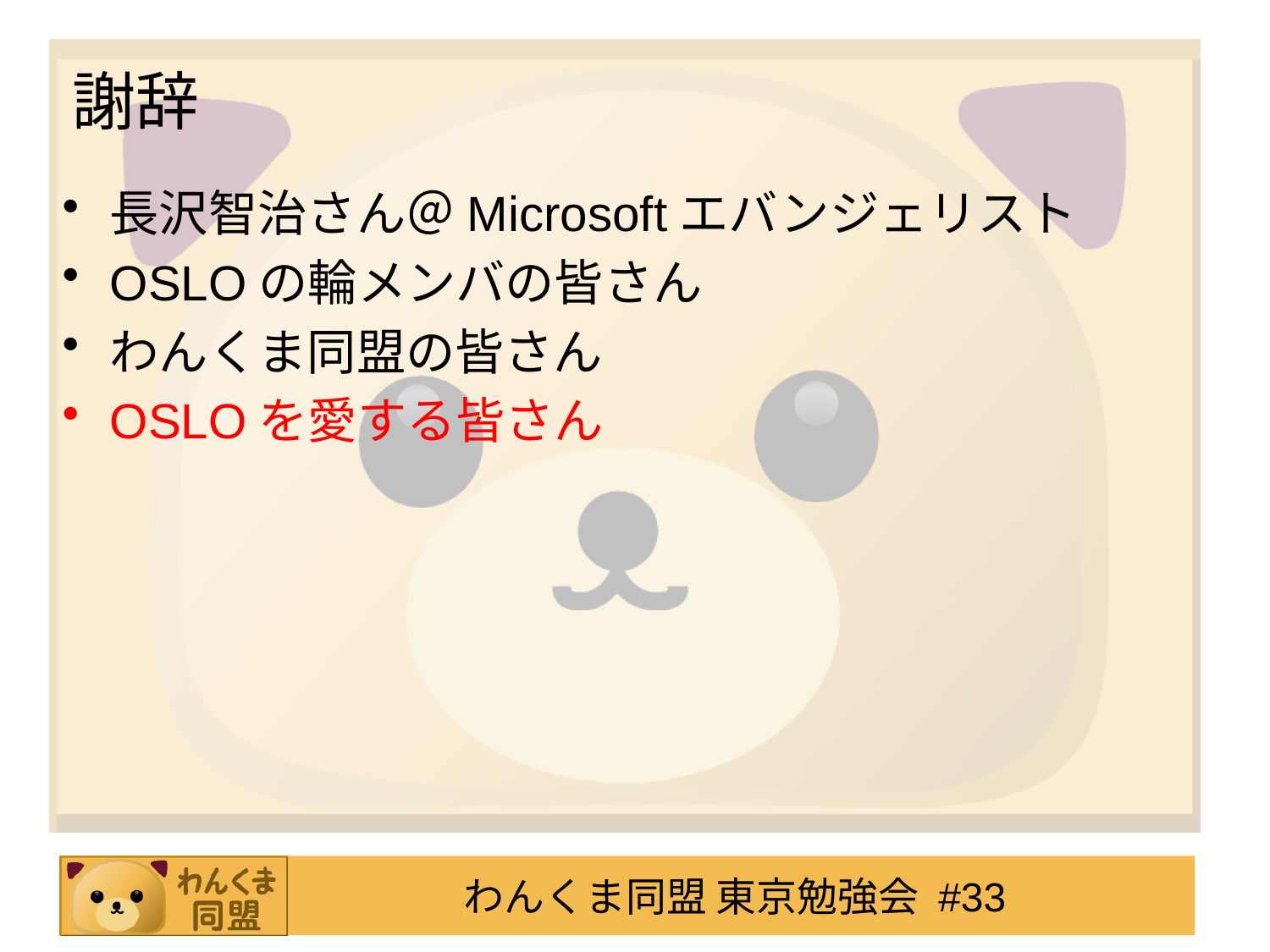

# 謝辞
長沢智治さん＠Microsoftエバンジェリスト
OSLOの輪メンバの皆さん
わんくま同盟の皆さん
OSLOを愛する皆さん